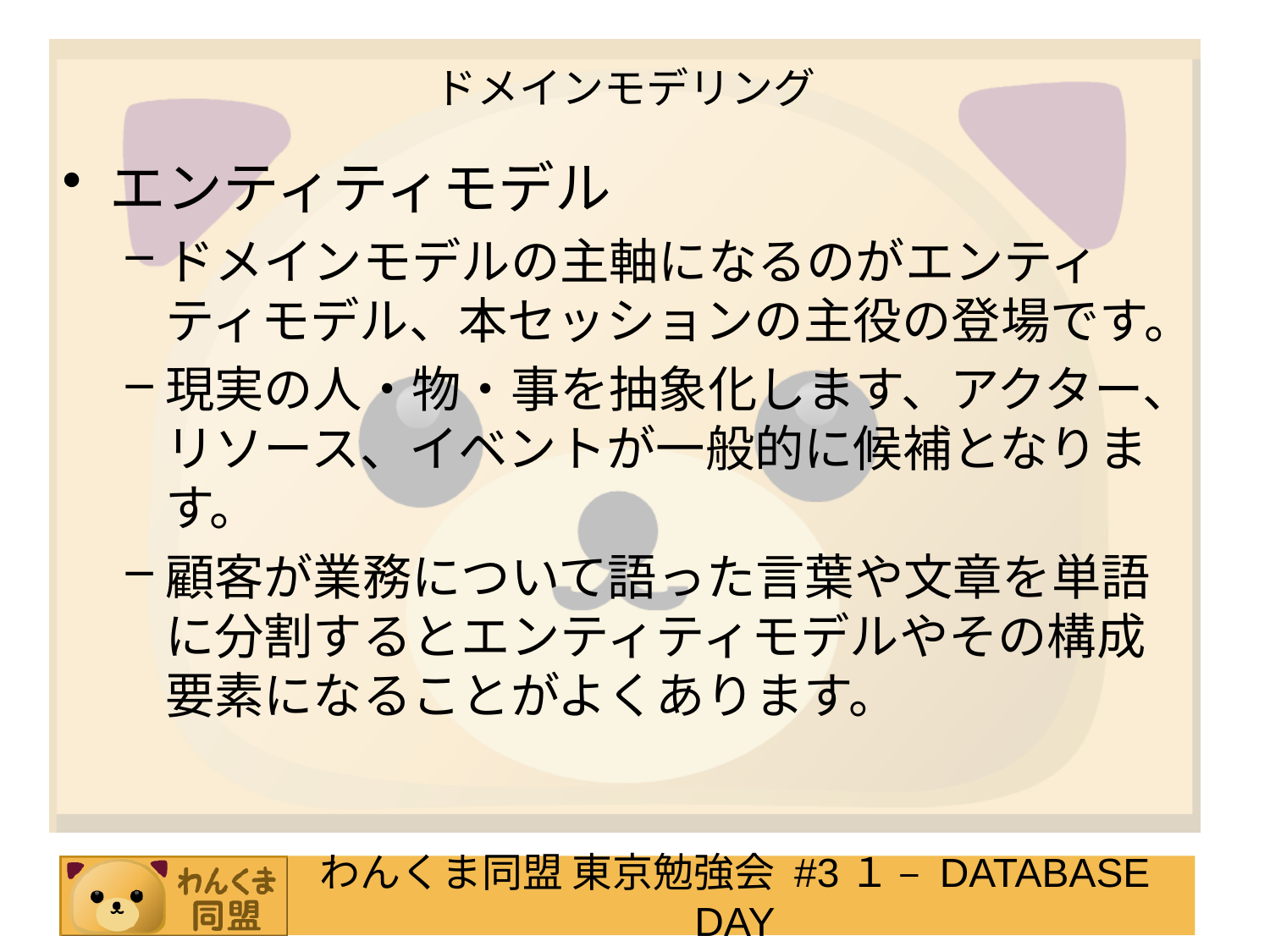

# ドメインモデリング
エンティティモデル
ドメインモデルの主軸になるのがエンティティモデル、本セッションの主役の登場です。
現実の人・物・事を抽象化します、アクター、リソース、イベントが一般的に候補となります。
顧客が業務について語った言葉や文章を単語に分割するとエンティティモデルやその構成要素になることがよくあります。